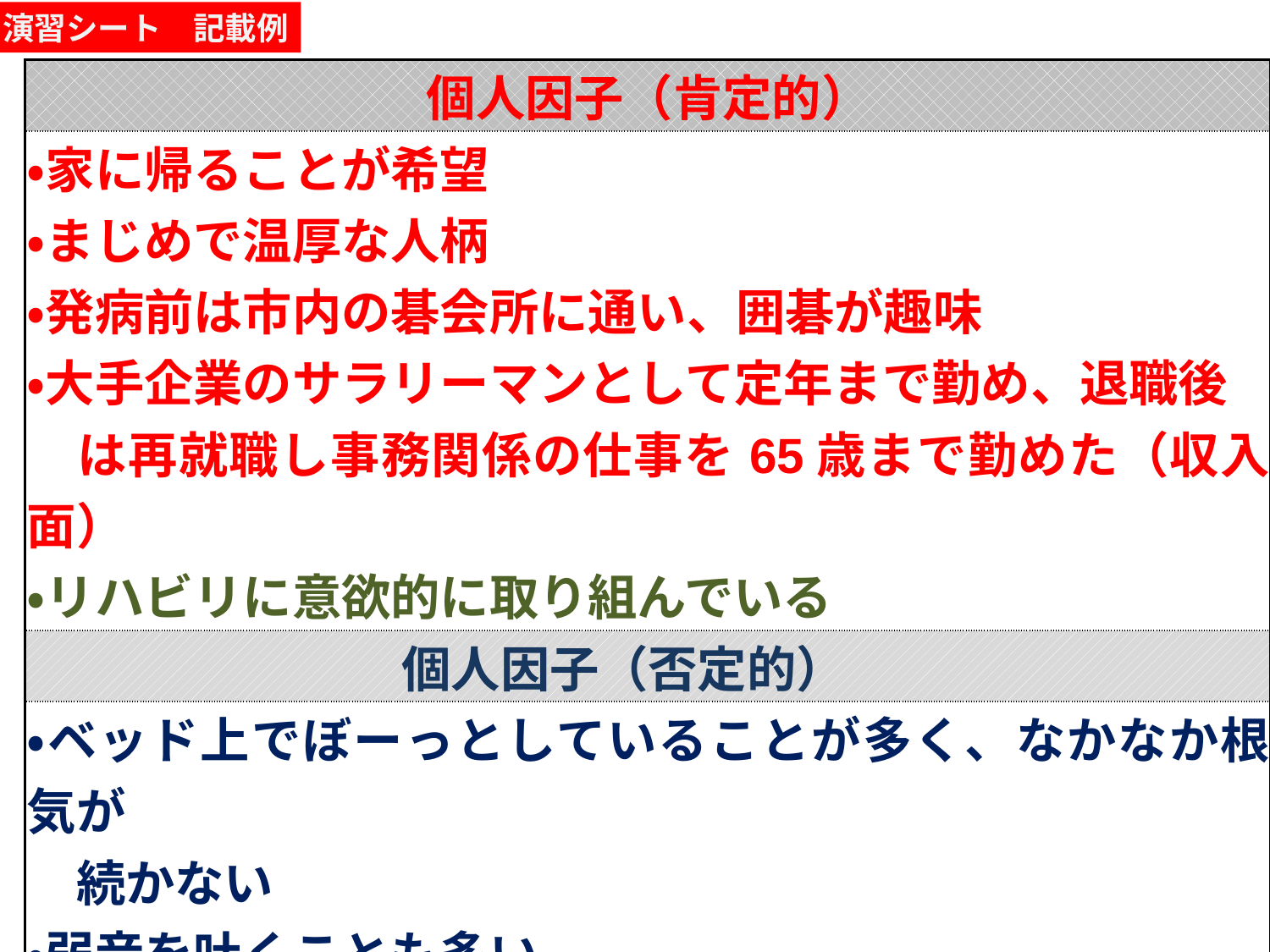

演習シート　記載例
| 個人因子（肯定的） |
| --- |
| ・家に帰ることが希望 ・まじめで温厚な人柄 ・発病前は市内の碁会所に通い、囲碁が趣味 ・大手企業のサラリーマンとして定年まで勤め、退職後 　は再就職し事務関係の仕事を65歳まで勤めた（収入面） ・リハビリに意欲的に取り組んでいる |
| 個人因子（否定的） |
| ・ベッド上でぼーっとしていることが多く、なかなか根気が 　続かない ・弱音を吐くことも多い ・退院して家でちゃんと生活できるか不安をもっている ・囲碁が好きだが、今の状態でできるか不安に思っている |